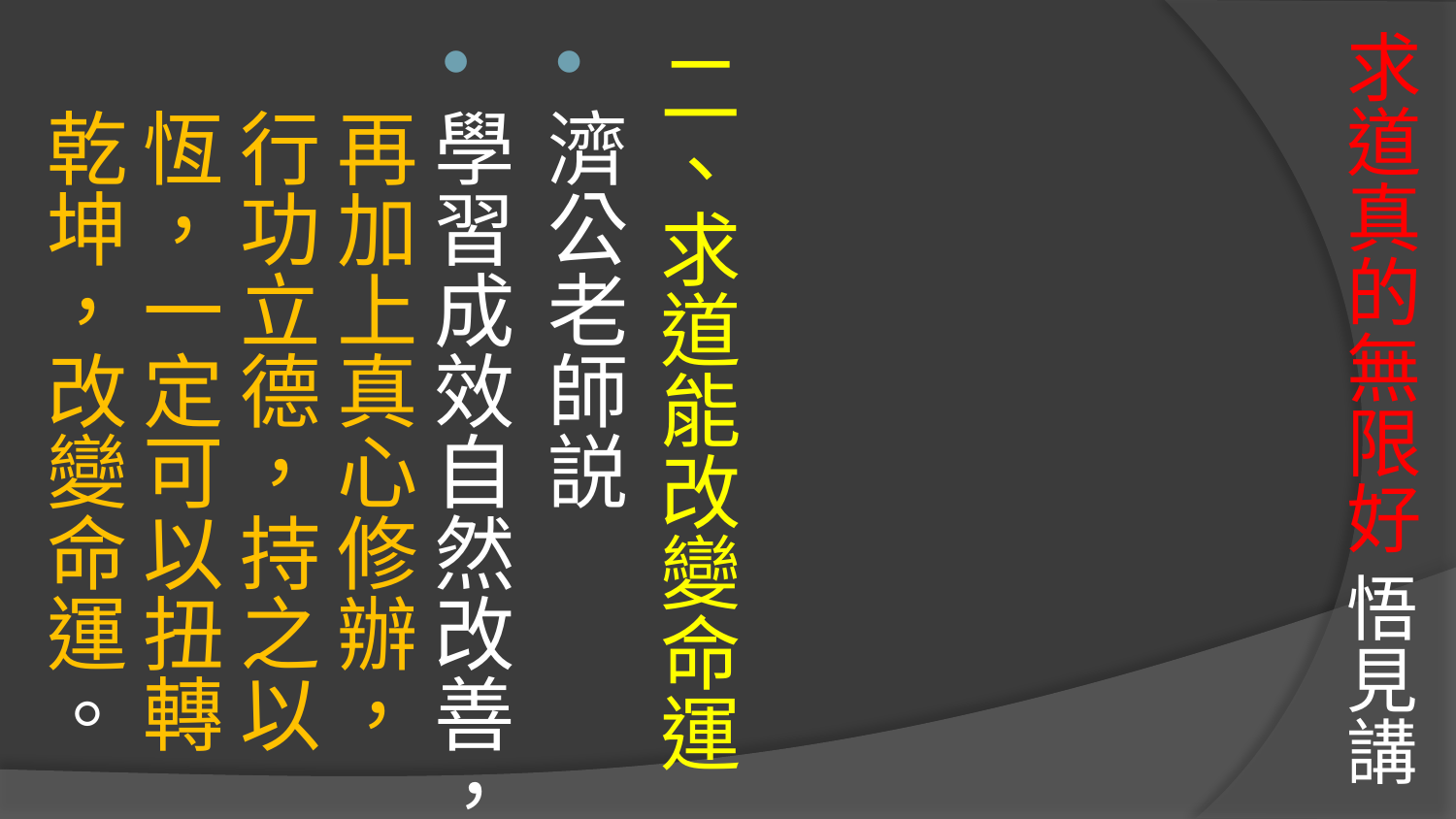

# 求道真的無限好 悟見講
二、求道能改變命運
濟公老師説
學習成效自然改善，再加上真心修辦，行功立德，持之以恆，一定可以扭轉乾坤，改變命運。